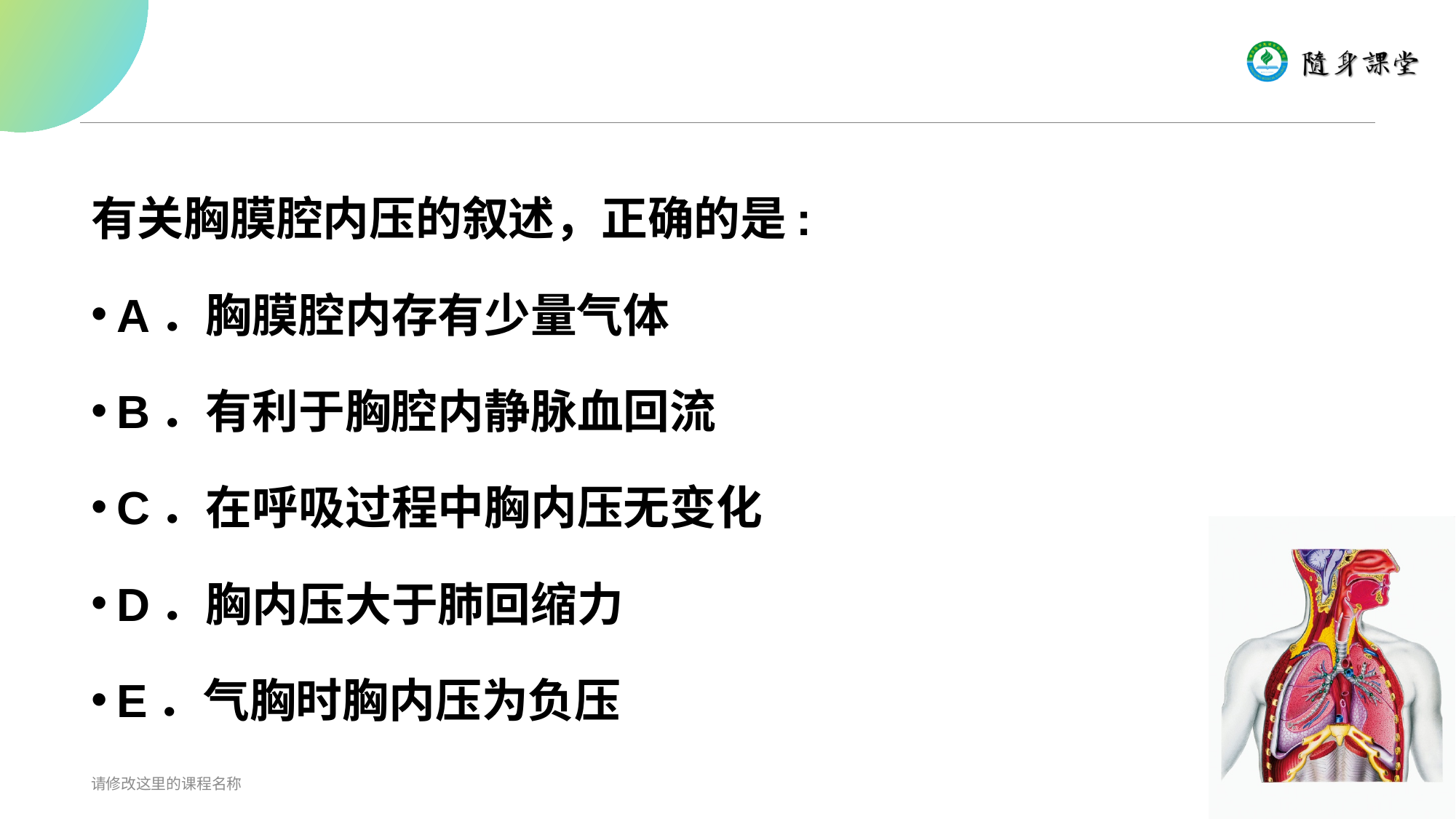

#
有关胸膜腔内压的叙述，正确的是:
A．胸膜腔内存有少量气体
B．有利于胸腔内静脉血回流
C．在呼吸过程中胸内压无变化
D．胸内压大于肺回缩力
E．气胸时胸内压为负压
请修改这里的课程名称
39